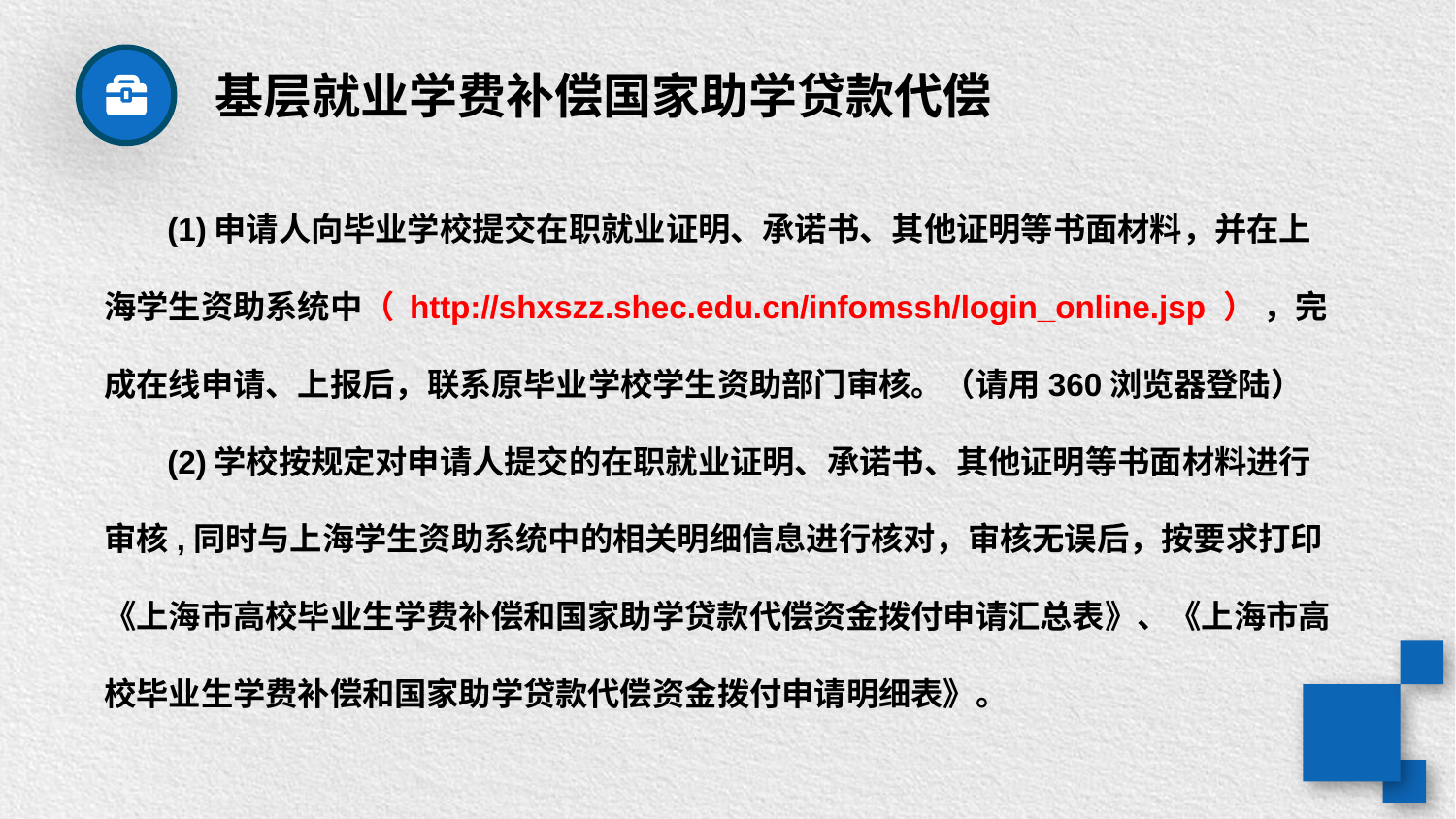

基层就业学费补偿国家助学贷款代偿

       (1)申请人向毕业学校提交在职就业证明、承诺书、其他证明等书面材料，并在上海学生资助系统中（ http://shxszz.shec.edu.cn/infomssh/login_online.jsp ） ，完成在线申请、上报后，联系原毕业学校学生资助部门审核。（请用360浏览器登陆）
       (2)学校按规定对申请人提交的在职就业证明、承诺书、其他证明等书面材料进行审核,同时与上海学生资助系统中的相关明细信息进行核对，审核无误后，按要求打印《上海市高校毕业生学费补偿和国家助学贷款代偿资金拨付申请汇总表》、《上海市高校毕业生学费补偿和国家助学贷款代偿资金拨付申请明细表》。